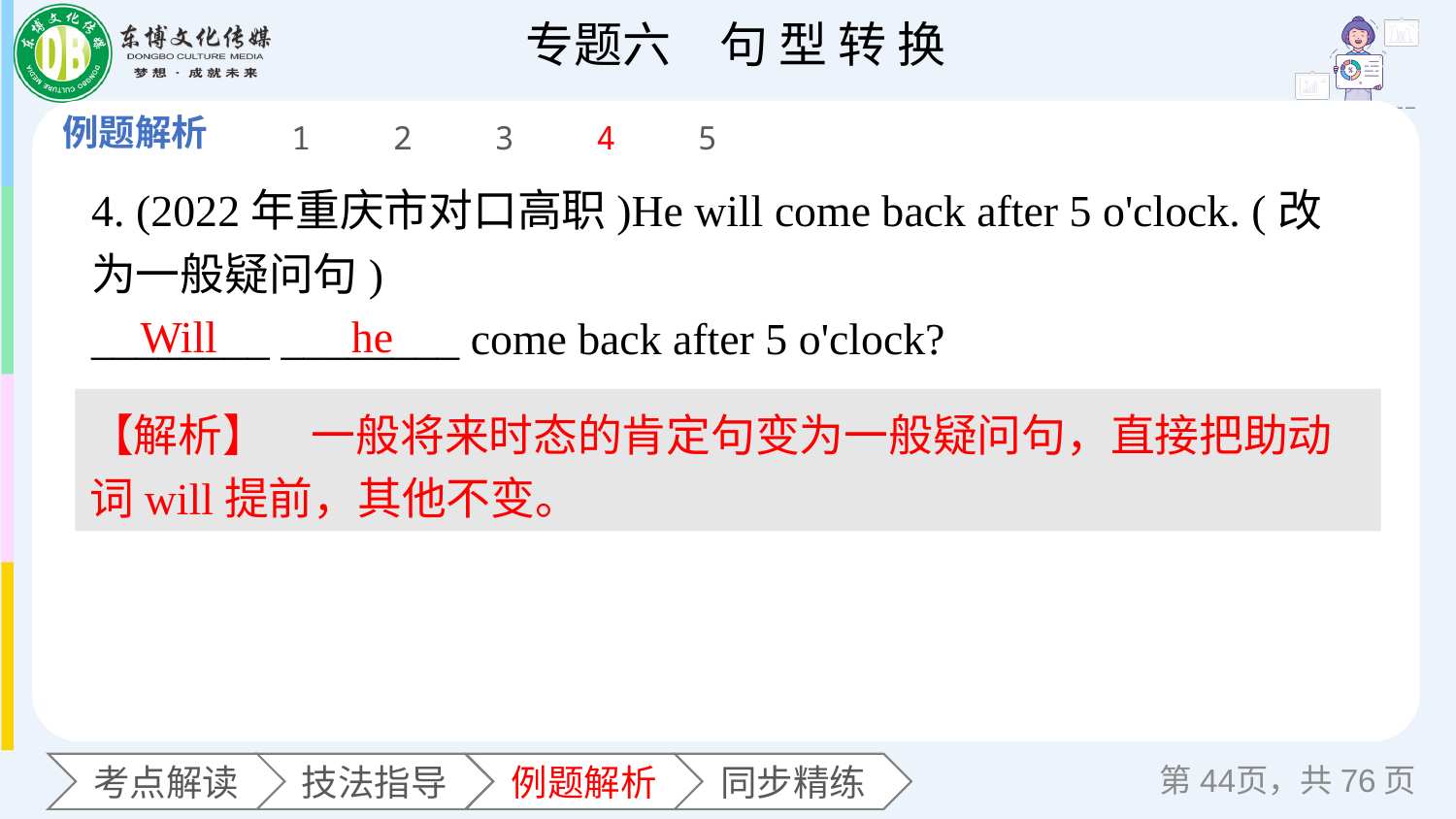

1
2
3
4
5
4. (2022年重庆市对口高职)He will come back after 5 o'clock. (改为一般疑问句)
________ ________ come back after 5 o'clock?
Will            he
【解析】　一般将来时态的肯定句变为一般疑问句，直接把助动词will提前，其他不变。
第44页，共76页